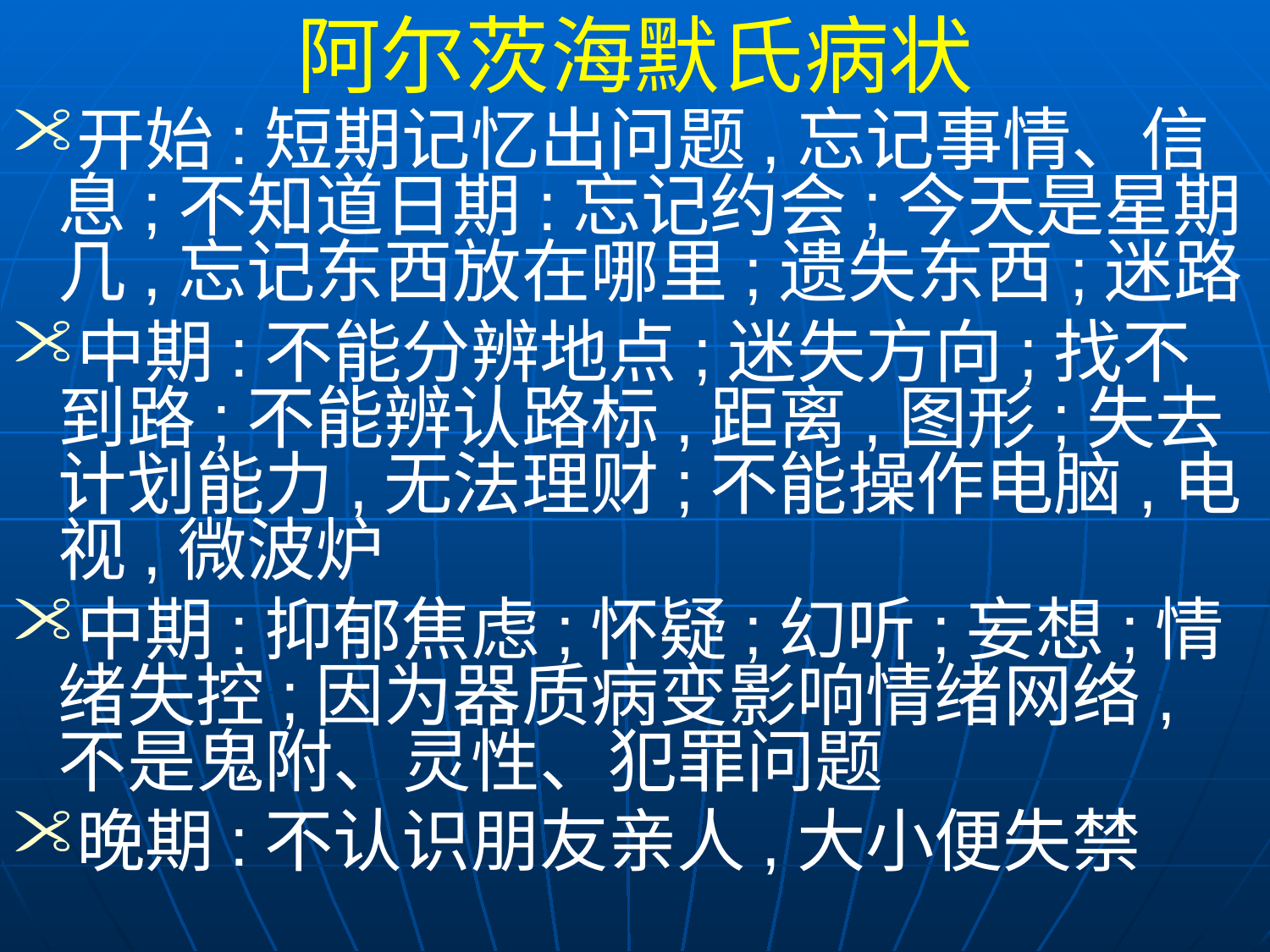

阿尔茨海默氏病状
开始:短期记忆出问题,忘记事情、信息;不知道日期:忘记约会;今天是星期几,忘记东西放在哪里;遗失东西;迷路
中期:不能分辨地点;迷失方向;找不到路;不能辨认路标,距离,图形;失去计划能力,无法理财;不能操作电脑,电视,微波炉
中期:抑郁焦虑;怀疑;幻听;妄想;情绪失控;因为器质病变影响情绪网络,不是鬼附、灵性、犯罪问题
晚期:不认识朋友亲人,大小便失禁